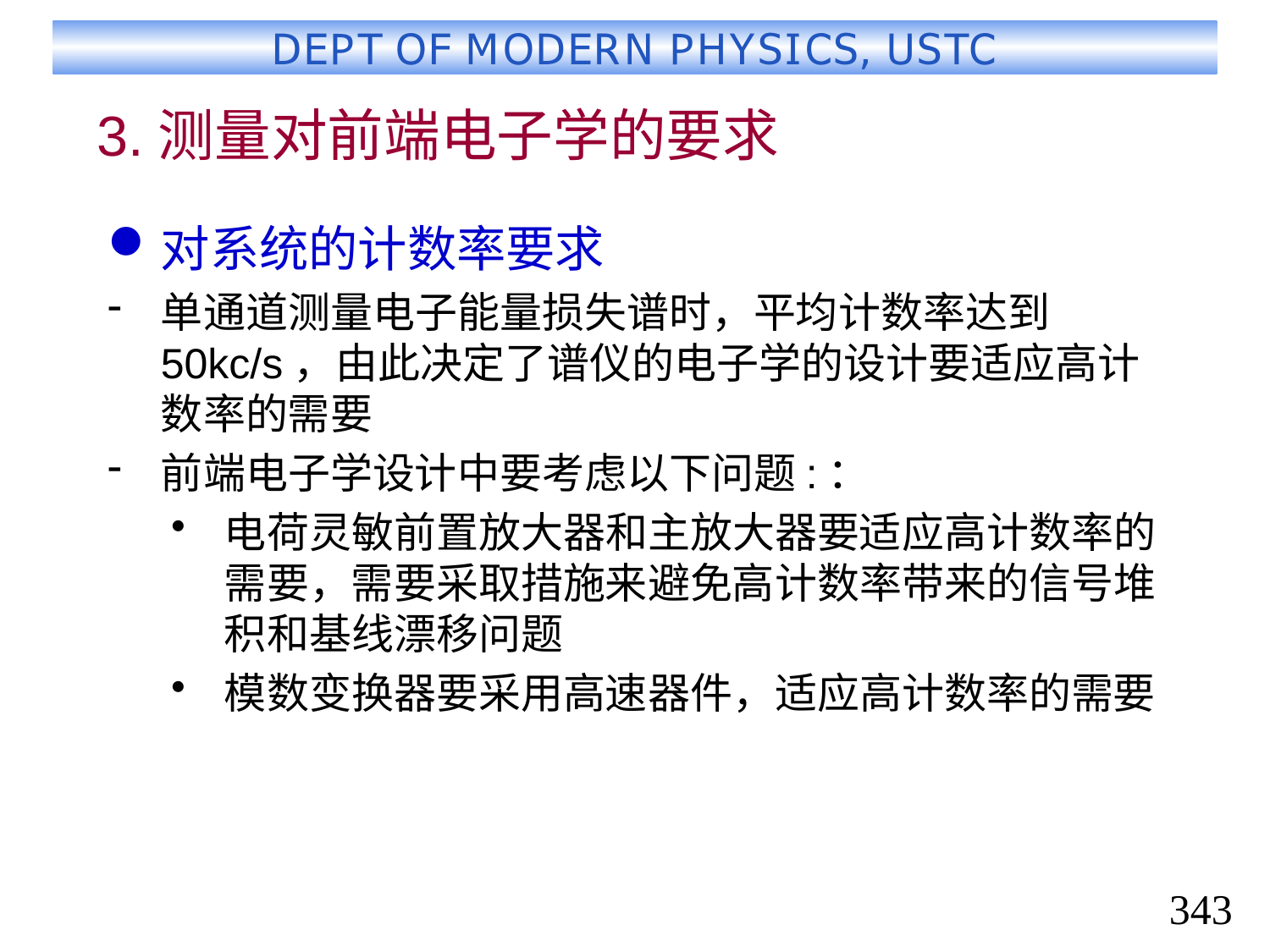

# 3.测量对前端电子学的要求
对系统的计数率要求
单通道测量电子能量损失谱时，平均计数率达到50kc/s，由此决定了谱仪的电子学的设计要适应高计数率的需要
前端电子学设计中要考虑以下问题:：
电荷灵敏前置放大器和主放大器要适应高计数率的需要，需要采取措施来避免高计数率带来的信号堆积和基线漂移问题
模数变换器要采用高速器件，适应高计数率的需要